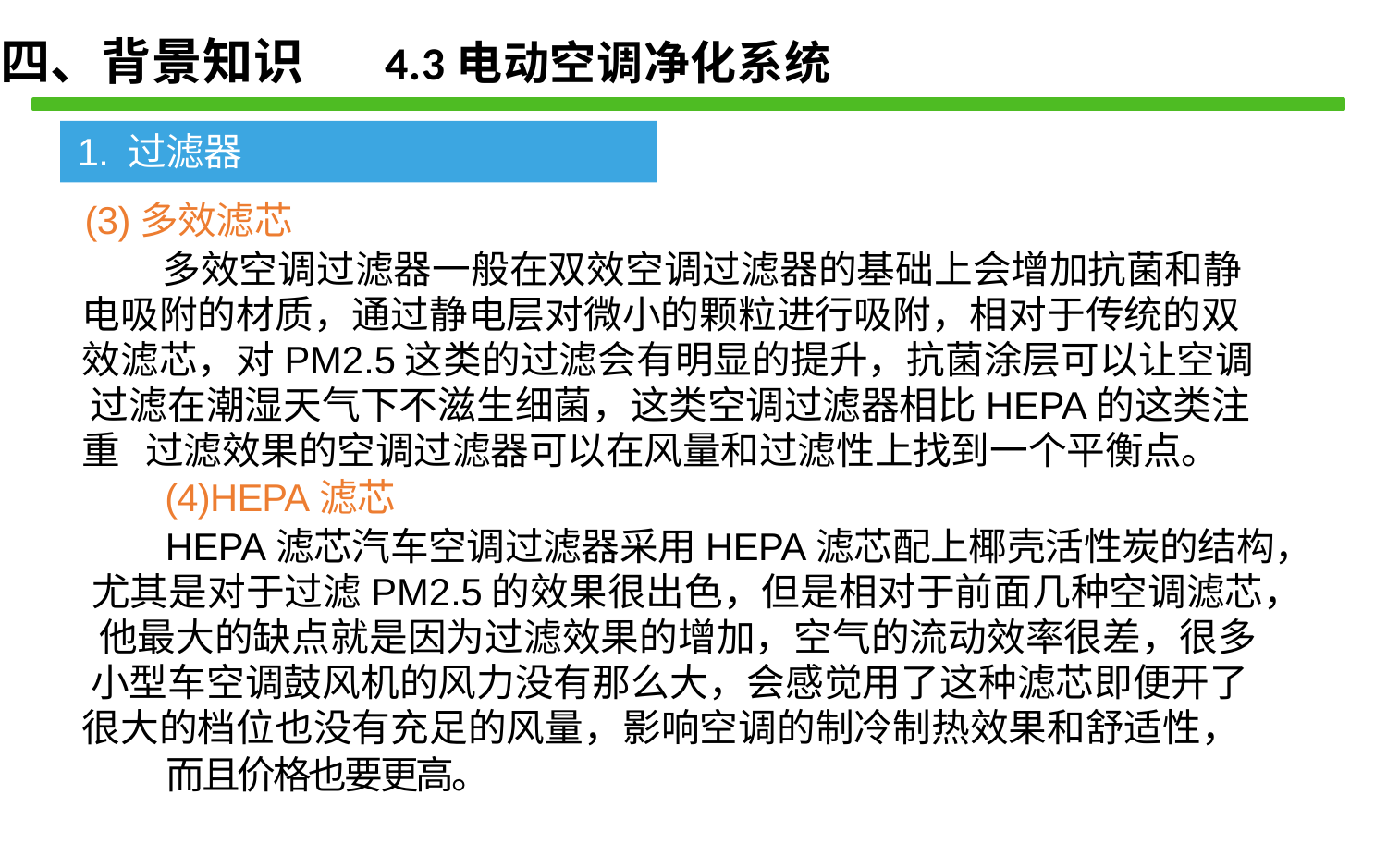

四、背景知识     4.3电动空调净化系统

1. 过滤器

(3)多效滤芯
多效空调过滤器一般在双效空调过滤器的基础上会增加抗菌和静     电吸附的材质，通过静电层对微小的颗粒进行吸附，相对于传统的双     效滤芯，对PM2.5这类的过滤会有明显的提升，抗菌涂层可以让空调     过滤在潮湿天气下不滋生细菌，这类空调过滤器相比HEPA的这类注重   过滤效果的空调过滤器可以在风量和过滤性上找到一个平衡点。
(4)HEPA滤芯
HEPA滤芯汽车空调过滤器采用HEPA滤芯配上椰壳活性炭的结构， 尤其是对于过滤PM2.5的效果很出色，但是相对于前面几种空调滤芯，  他最大的缺点就是因为过滤效果的增加，空气的流动效率很差，很多     小型车空调鼓风机的风力没有那么大，会感觉用了这种滤芯即便开了     很大的档位也没有充足的风量，影响空调的制冷制热效果和舒适性，
而且价格也要更高。